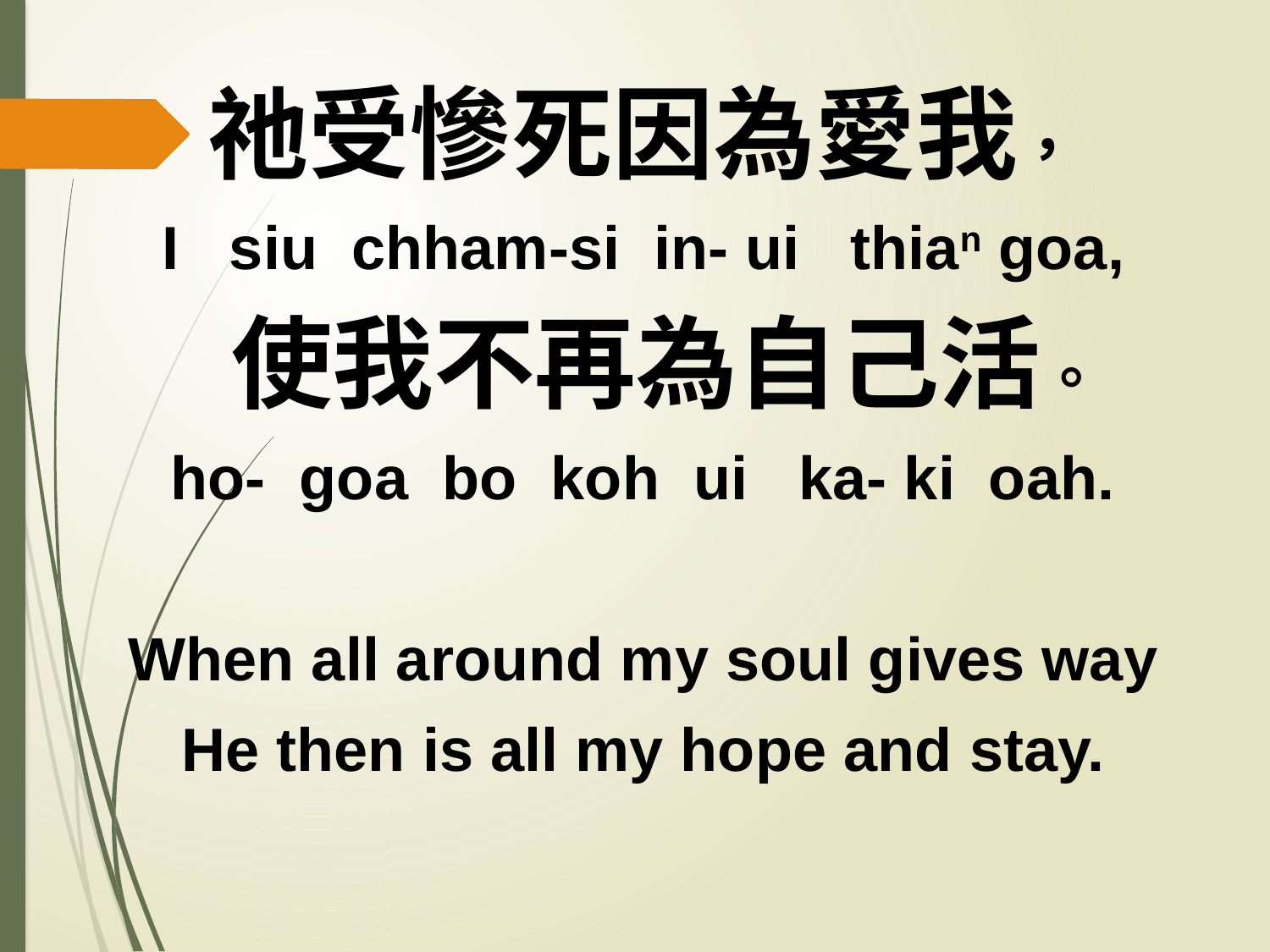

祂受慘死因為愛我，
I   siu  chham-si  in- ui   thian goa,
 使我不再為自己活。
ho-  goa  bo  koh  ui   ka- ki  oah.

When all around my soul gives way
He then is all my hope and stay.